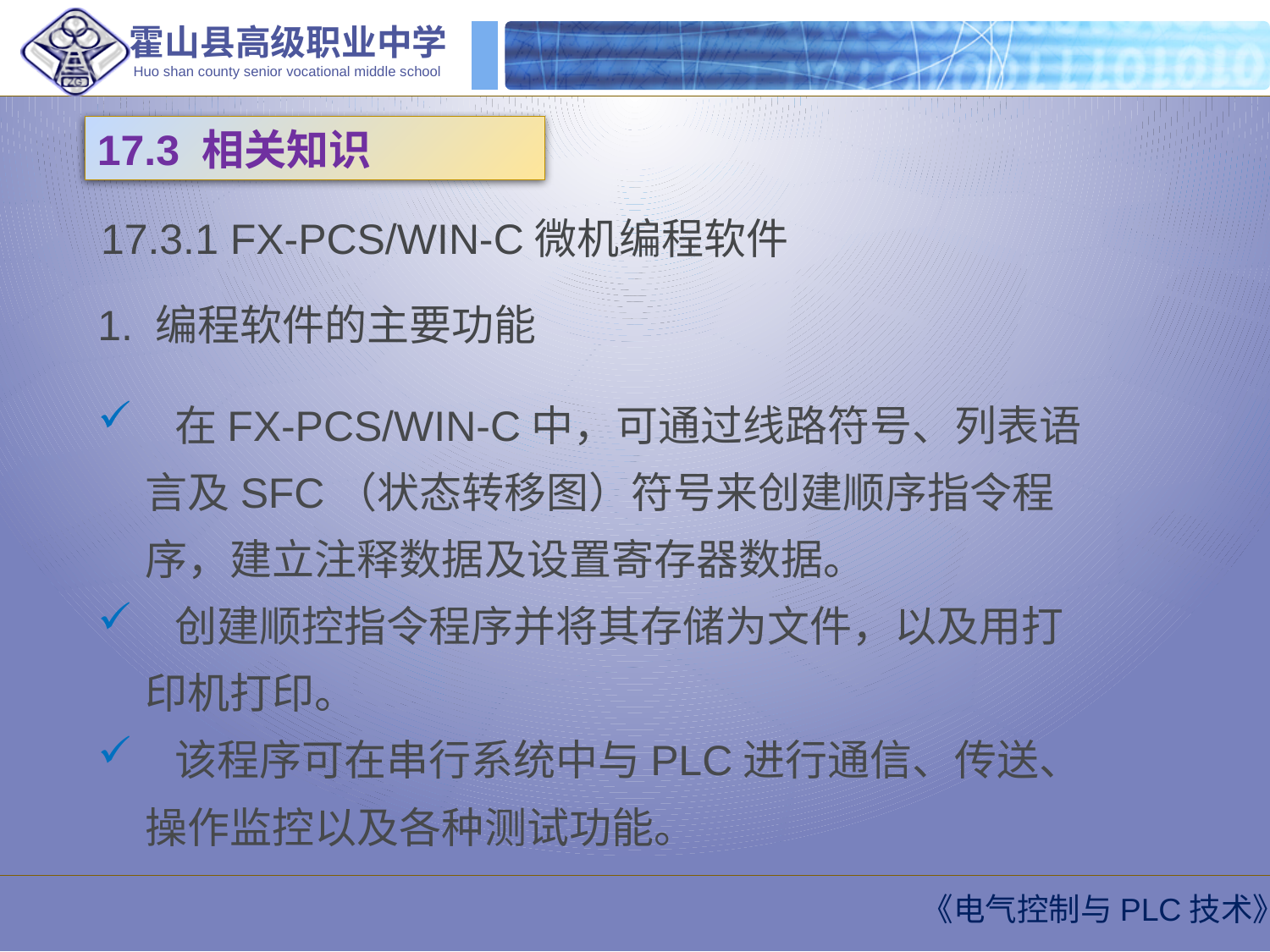

17.3 相关知识
17.3.1 FX-PCS/WIN-C微机编程软件
1. 编程软件的主要功能
  在FX-PCS/WIN-C中，可通过线路符号、列表语言及SFC（状态转移图）符号来创建顺序指令程序，建立注释数据及设置寄存器数据。
  创建顺控指令程序并将其存储为文件，以及用打印机打印。
  该程序可在串行系统中与PLC进行通信、传送、操作监控以及各种测试功能。